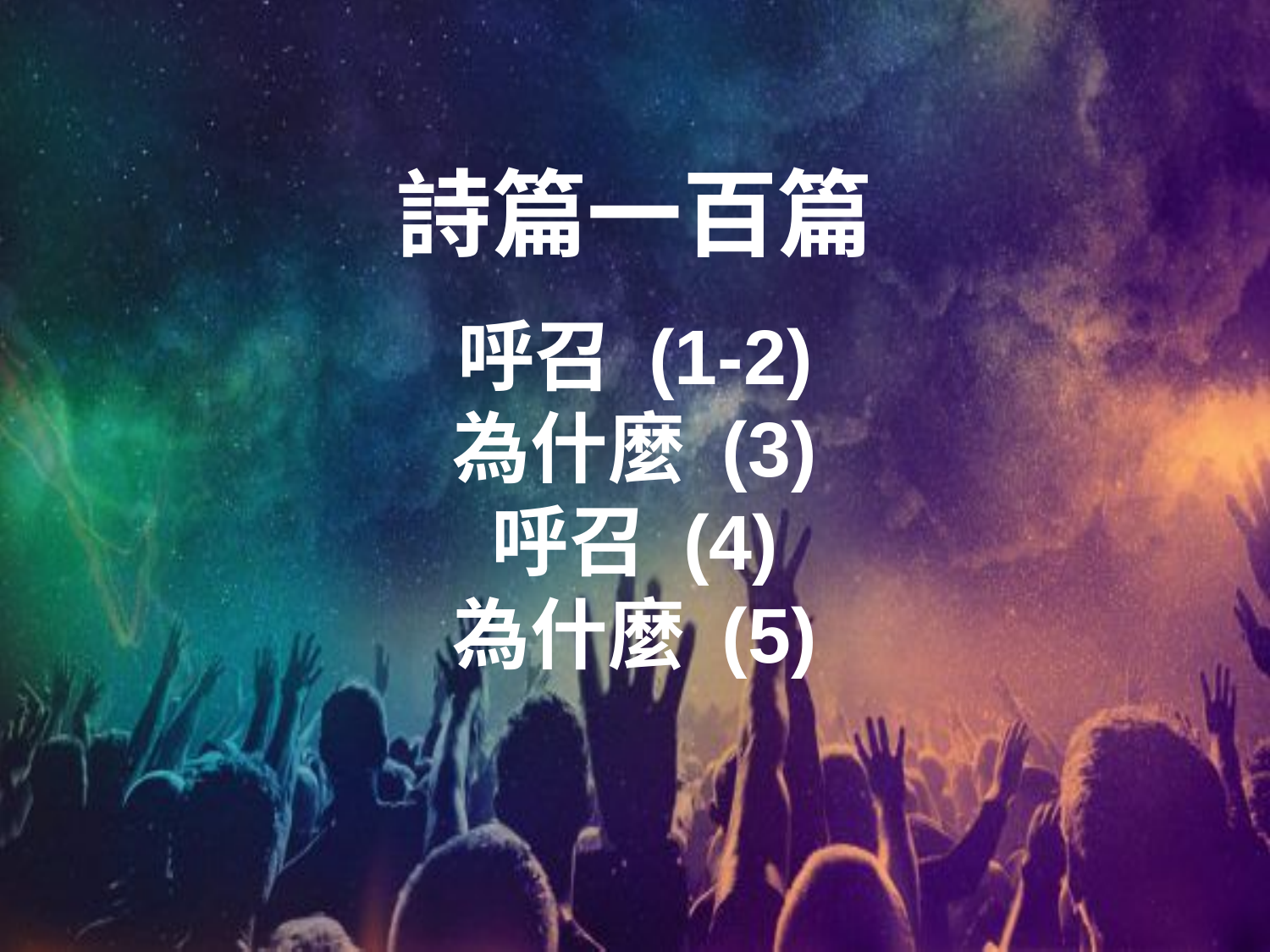

詩篇一百篇

呼召 (1-2)
為什麼 (3)
呼召 (4)
為什麼 (5)